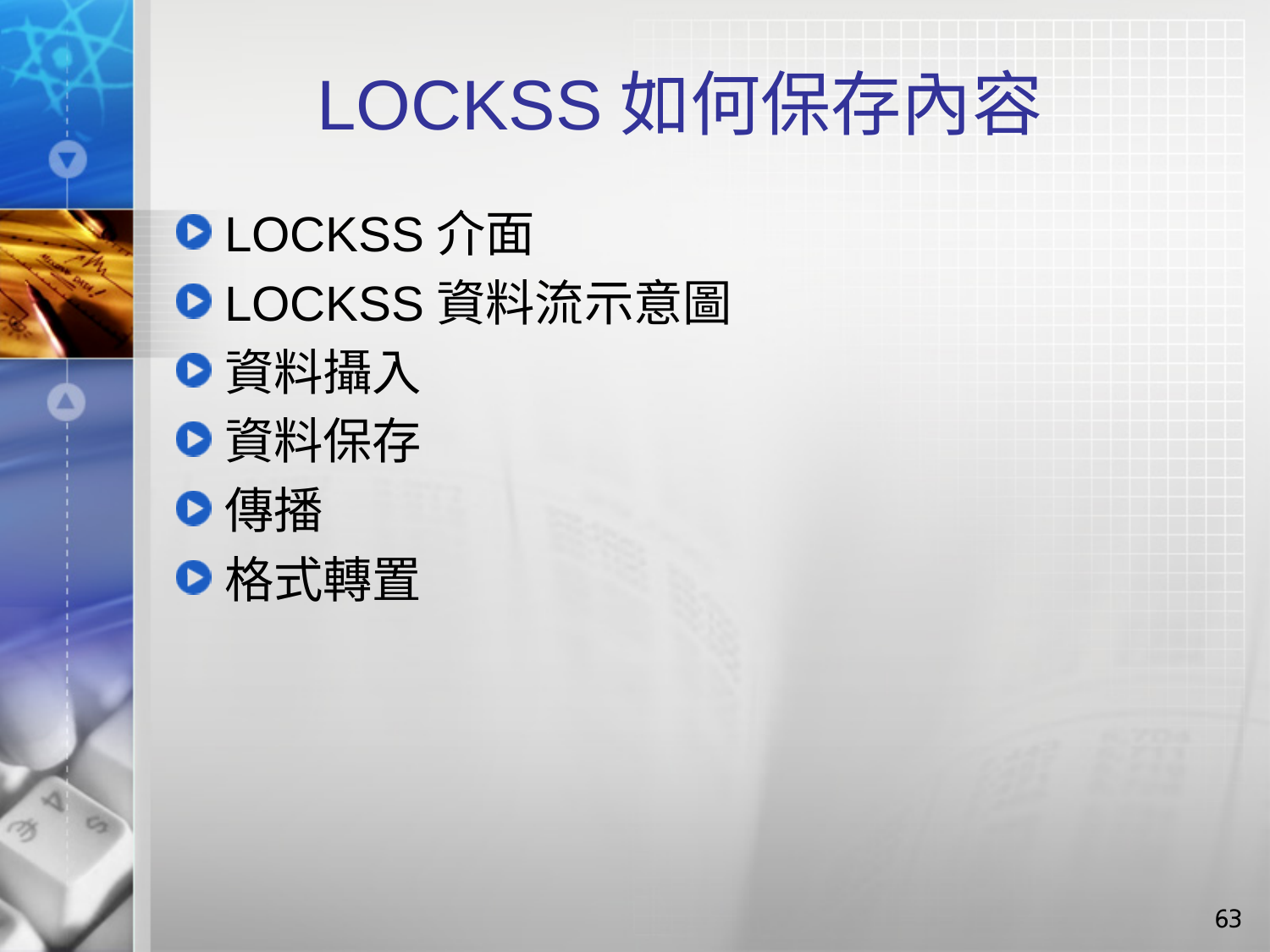

# LOCKSS如何保存內容
LOCKSS介面
LOCKSS資料流示意圖
資料攝入
資料保存
傳播
格式轉置

63